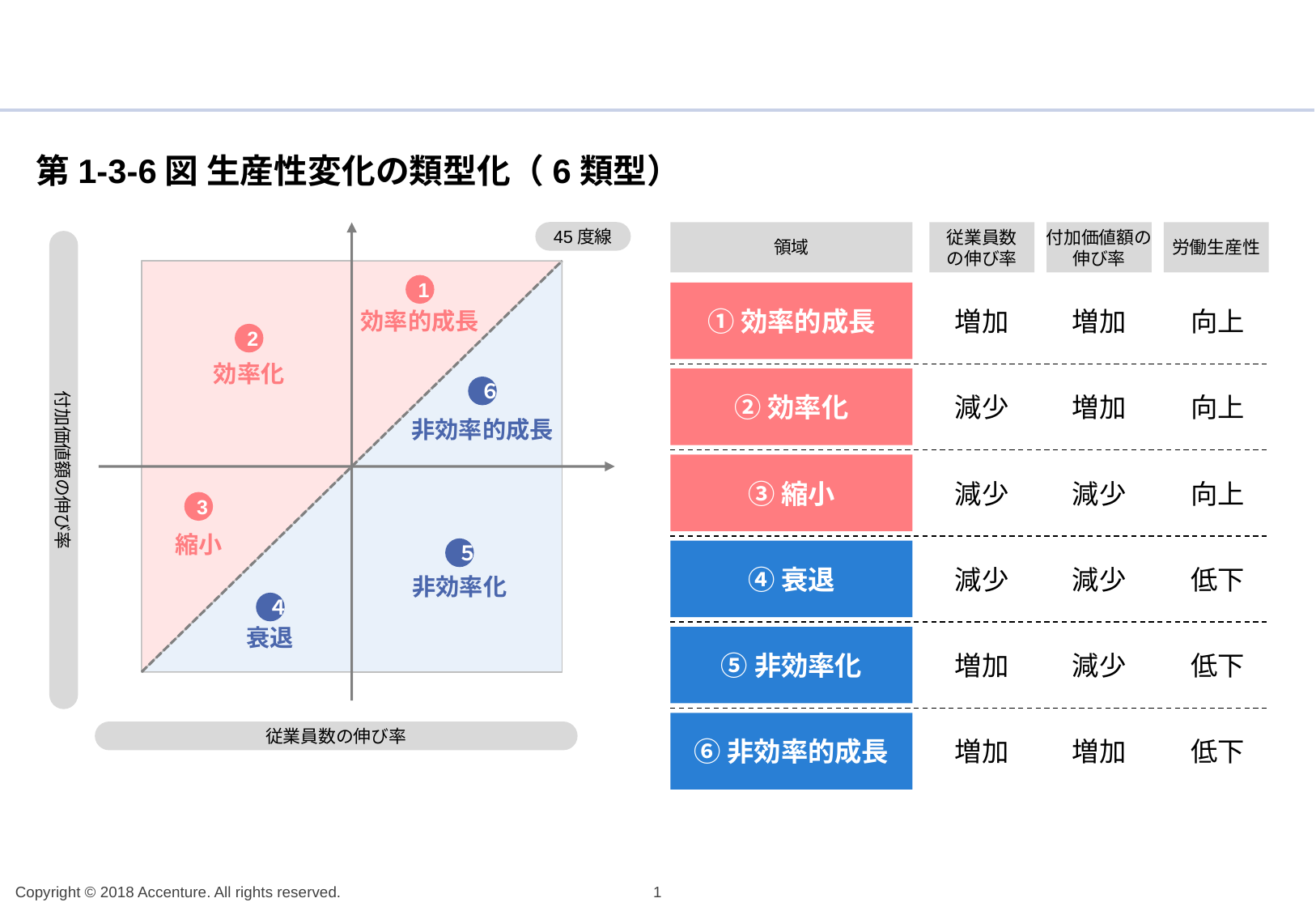

第1-3-6図 生産性変化の類型化（6類型）
45度線
領域
従業員数の伸び率
付加価値額の
伸び率
労働生産性

付加価値額の伸び率

1
①効率的成長
増加
増加
向上
効率的成長
2
効率化
②効率化
減少
増加
向上
６
非効率的成長
③縮小
減少
減少
向上

3
縮小
５
④衰退
減少
減少
低下
非効率化
４
衰退
⑤非効率化
増加
減少
低下
⑥非効率的成長
増加
増加
低下
従業員数の伸び率